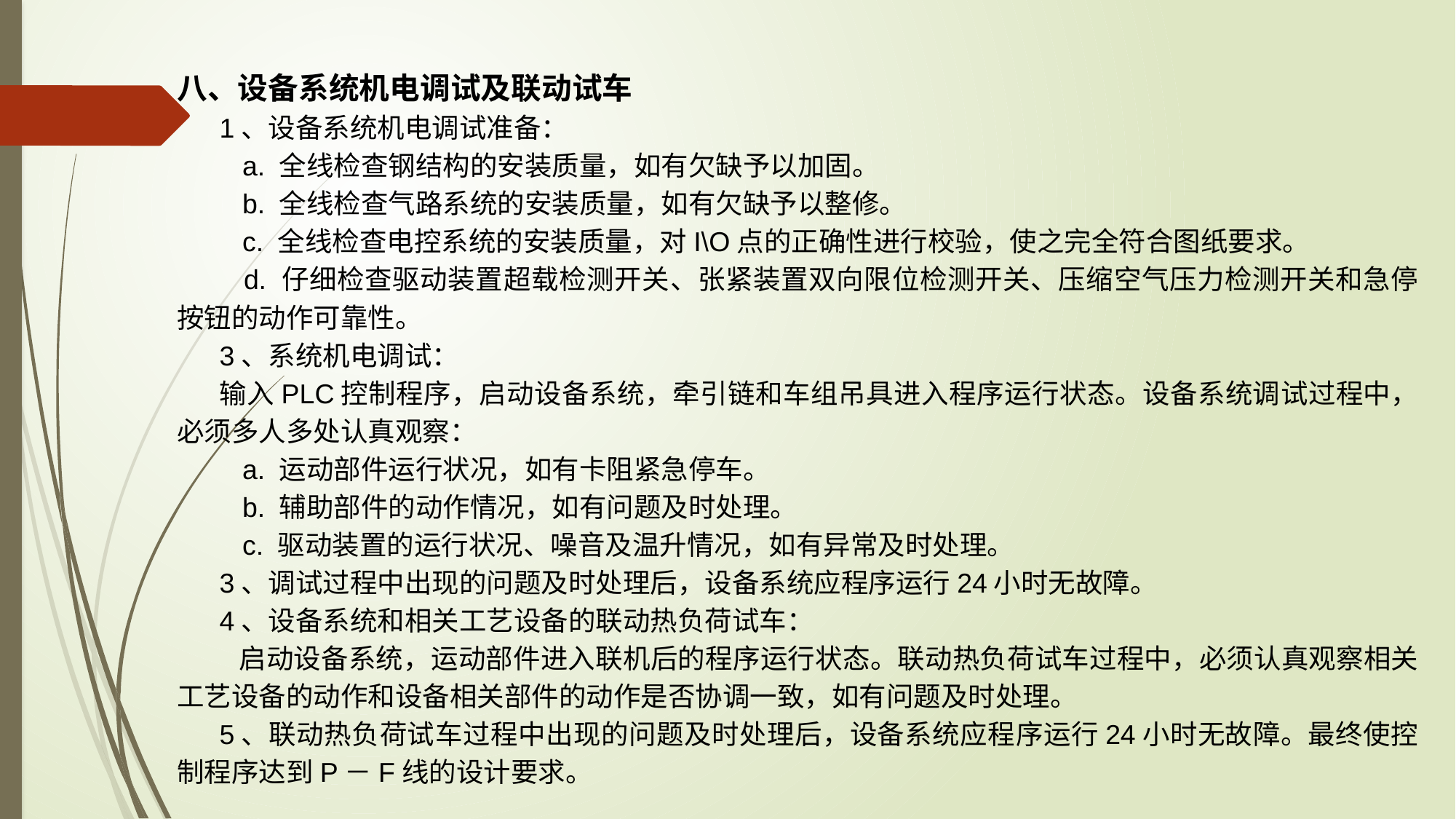

八、设备系统机电调试及联动试车
1、设备系统机电调试准备：
   a. 全线检查钢结构的安装质量，如有欠缺予以加固。
   b. 全线检查气路系统的安装质量，如有欠缺予以整修。
   c. 全线检查电控系统的安装质量，对I\O点的正确性进行校验，使之完全符合图纸要求。
   d. 仔细检查驱动装置超载检测开关、张紧装置双向限位检测开关、压缩空气压力检测开关和急停按钮的动作可靠性。
3、系统机电调试：
输入PLC控制程序，启动设备系统，牵引链和车组吊具进入程序运行状态。设备系统调试过程中，必须多人多处认真观察：
   a. 运动部件运行状况，如有卡阻紧急停车。
   b. 辅助部件的动作情况，如有问题及时处理。
   c. 驱动装置的运行状况、噪音及温升情况，如有异常及时处理。
3、调试过程中出现的问题及时处理后，设备系统应程序运行24小时无故障。
4、设备系统和相关工艺设备的联动热负荷试车：
  启动设备系统，运动部件进入联机后的程序运行状态。联动热负荷试车过程中，必须认真观察相关工艺设备的动作和设备相关部件的动作是否协调一致，如有问题及时处理。
5、联动热负荷试车过程中出现的问题及时处理后，设备系统应程序运行24小时无故障。最终使控制程序达到P－F线的设计要求。